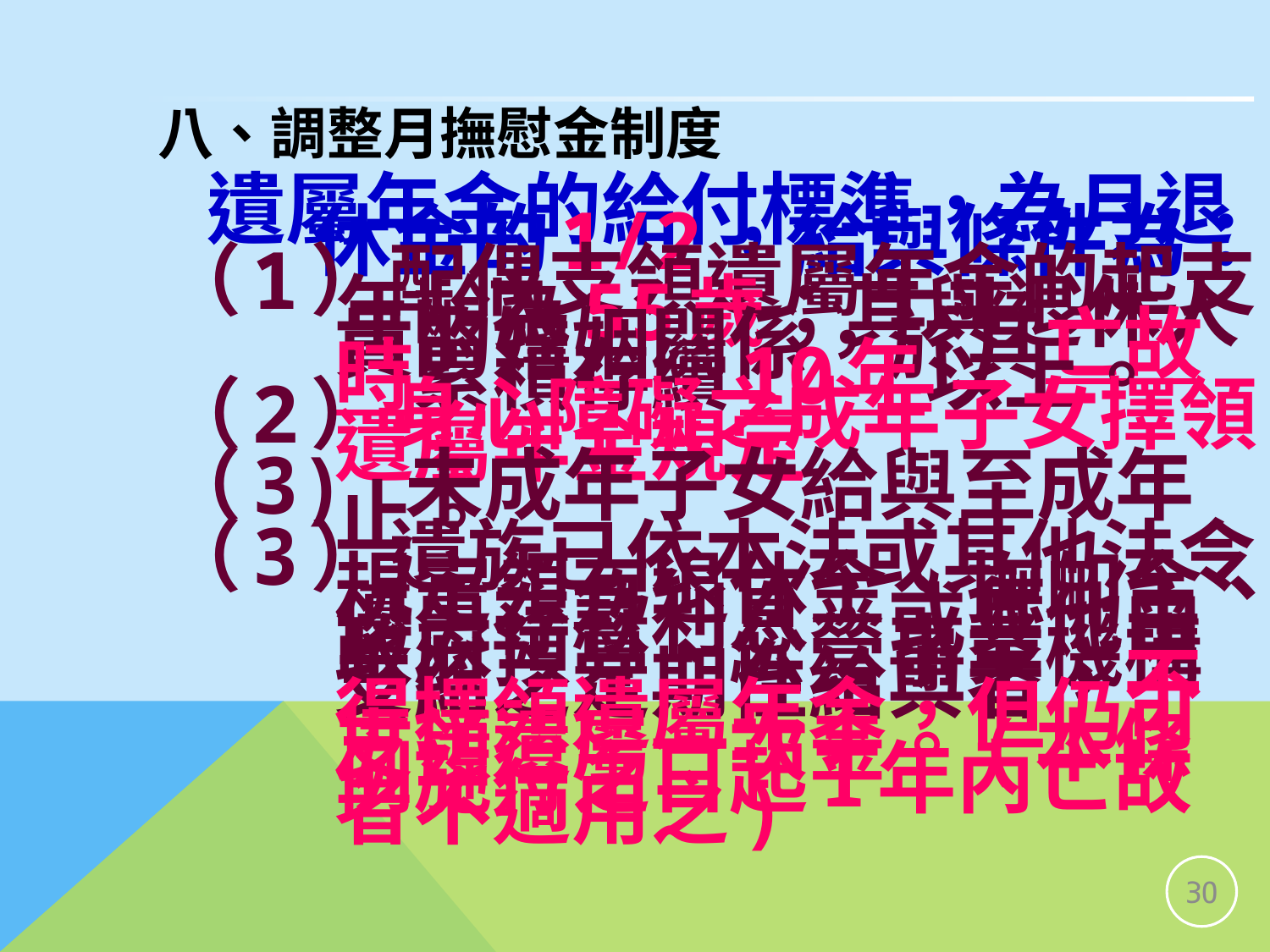

# 八、調整月撫慰金制度
遺屬年金的給付標準，為月退休金的1/2，給與條件為：
（1）配偶支領遺屬年金的起支年齡為55歲；其與退休人員的婚姻關係，於其亡故時累積存續10年以上。
（2）身心障礙之成年子女擇領遺屬年金規定
（3) 未成年子女給與至成年止。
（3）遺族已依本法或其他法令規定領有退休金、撫卹金、優惠存款利息，或其他由政府預算、公營事業機構支給之定期性給與者，不得擇領遺屬年金，但仍可支領遺屬一次金。(本條例施行之日起1年內亡故者不適用之)

30